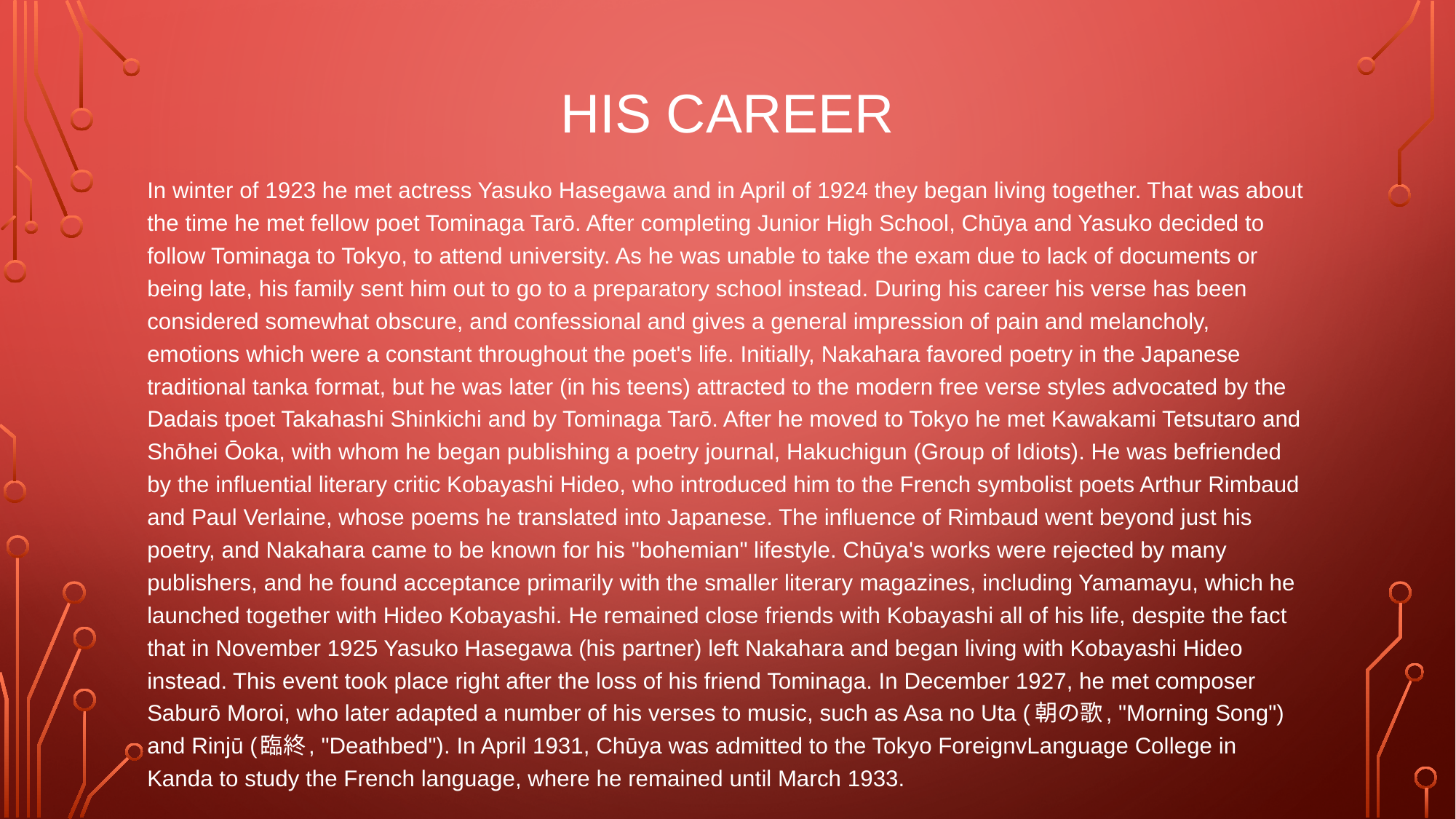

# HIS CAREER
In winter of 1923 he met actress Yasuko Hasegawa and in April of 1924 they began living together. That was about the time he met fellow poet Tominaga Tarō. After completing Junior High School, Chūya and Yasuko decided to follow Tominaga to Tokyo, to attend university. As he was unable to take the exam due to lack of documents or being late, his family sent him out to go to a preparatory school instead. During his career his verse has been considered somewhat obscure, and confessional and gives a general impression of pain and melancholy, emotions which were a constant throughout the poet's life. Initially, Nakahara favored poetry in the Japanese traditional tanka format, but he was later (in his teens) attracted to the modern free verse styles advocated by the Dadais tpoet Takahashi Shinkichi and by Tominaga Tarō. After he moved to Tokyo he met Kawakami Tetsutaro and Shōhei Ōoka, with whom he began publishing a poetry journal, Hakuchigun (Group of Idiots). He was befriended by the influential literary critic Kobayashi Hideo, who introduced him to the French symbolist poets Arthur Rimbaud and Paul Verlaine, whose poems he translated into Japanese. The influence of Rimbaud went beyond just his poetry, and Nakahara came to be known for his "bohemian" lifestyle. Chūya's works were rejected by many publishers, and he found acceptance primarily with the smaller literary magazines, including Yamamayu, which he launched together with Hideo Kobayashi. He remained close friends with Kobayashi all of his life, despite the fact that in November 1925 Yasuko Hasegawa (his partner) left Nakahara and began living with Kobayashi Hideo instead. This event took place right after the loss of his friend Tominaga. In December 1927, he met composer Saburō Moroi, who later adapted a number of his verses to music, such as Asa no Uta (朝の歌, "Morning Song") and Rinjū (臨終, "Deathbed"). In April 1931, Chūya was admitted to the Tokyo ForeignvLanguage College in Kanda to study the French language, where he remained until March 1933.